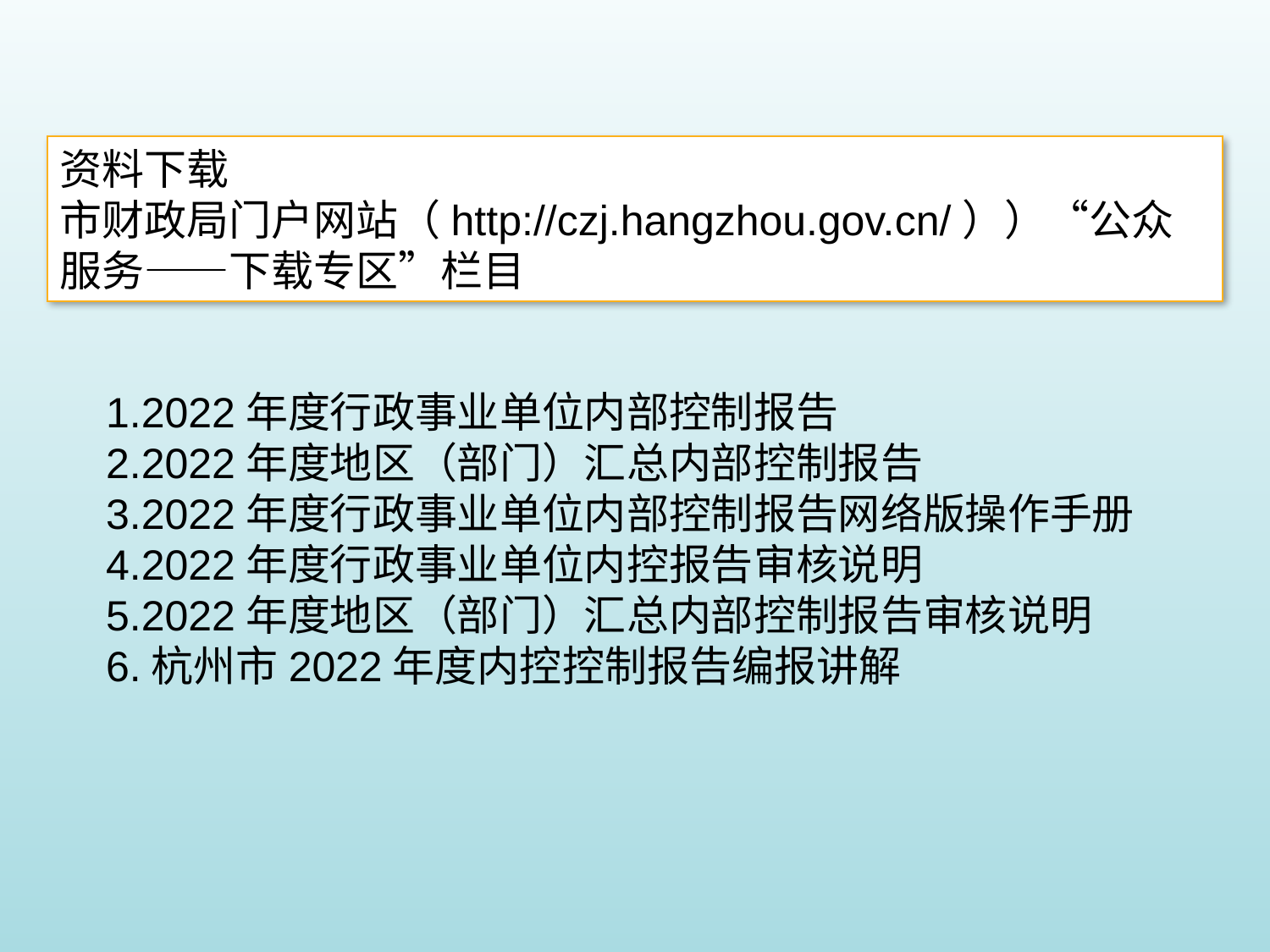

资料下载
市财政局门户网站（http://czj.hangzhou.gov.cn/））“公众服务——下载专区”栏目
1.2022年度行政事业单位内部控制报告
2.2022年度地区（部门）汇总内部控制报告
3.2022年度行政事业单位内部控制报告网络版操作手册
4.2022年度行政事业单位内控报告审核说明
5.2022年度地区（部门）汇总内部控制报告审核说明
6.杭州市2022年度内控控制报告编报讲解